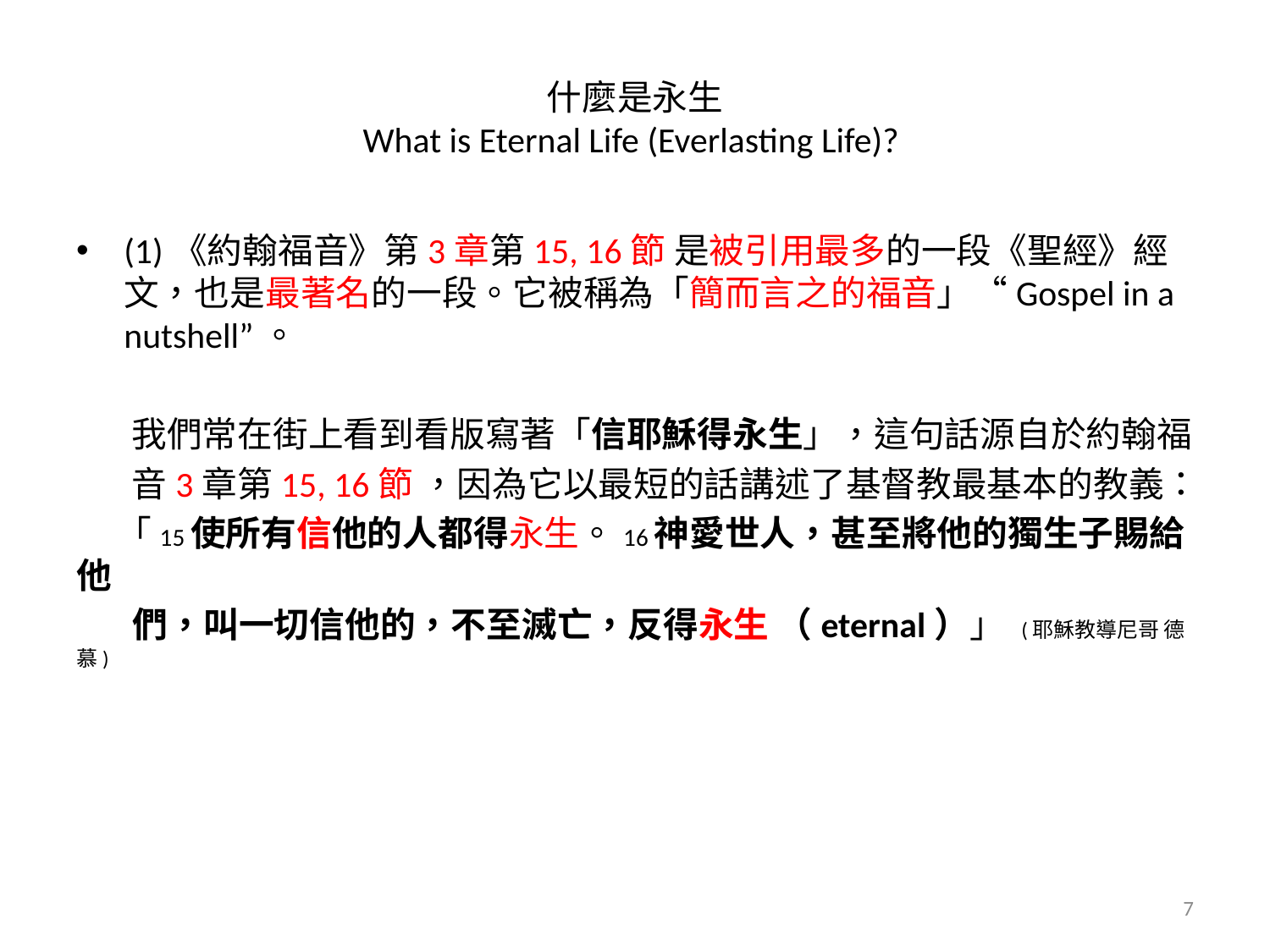

# 什麼是永生 What is Eternal Life (Everlasting Life)?
(1)《約翰福音》第3章第15, 16節 是被引用最多的一段《聖經》經文，也是最著名的一段。它被稱為「簡而言之的福音」“Gospel in a nutshell”。

      我們常在街上看到看版寫著「信耶穌得永生」，這句話源自於約翰福
      音3章第15, 16節 ，因為它以最短的話講述了基督教最基本的教義：
    「15使所有信他的人都得永生。16神愛世人，甚至將他的獨生子賜給他
      們，叫一切信他的，不至滅亡，反得永生 （eternal）」 (耶穌教導尼哥 德慕)
7